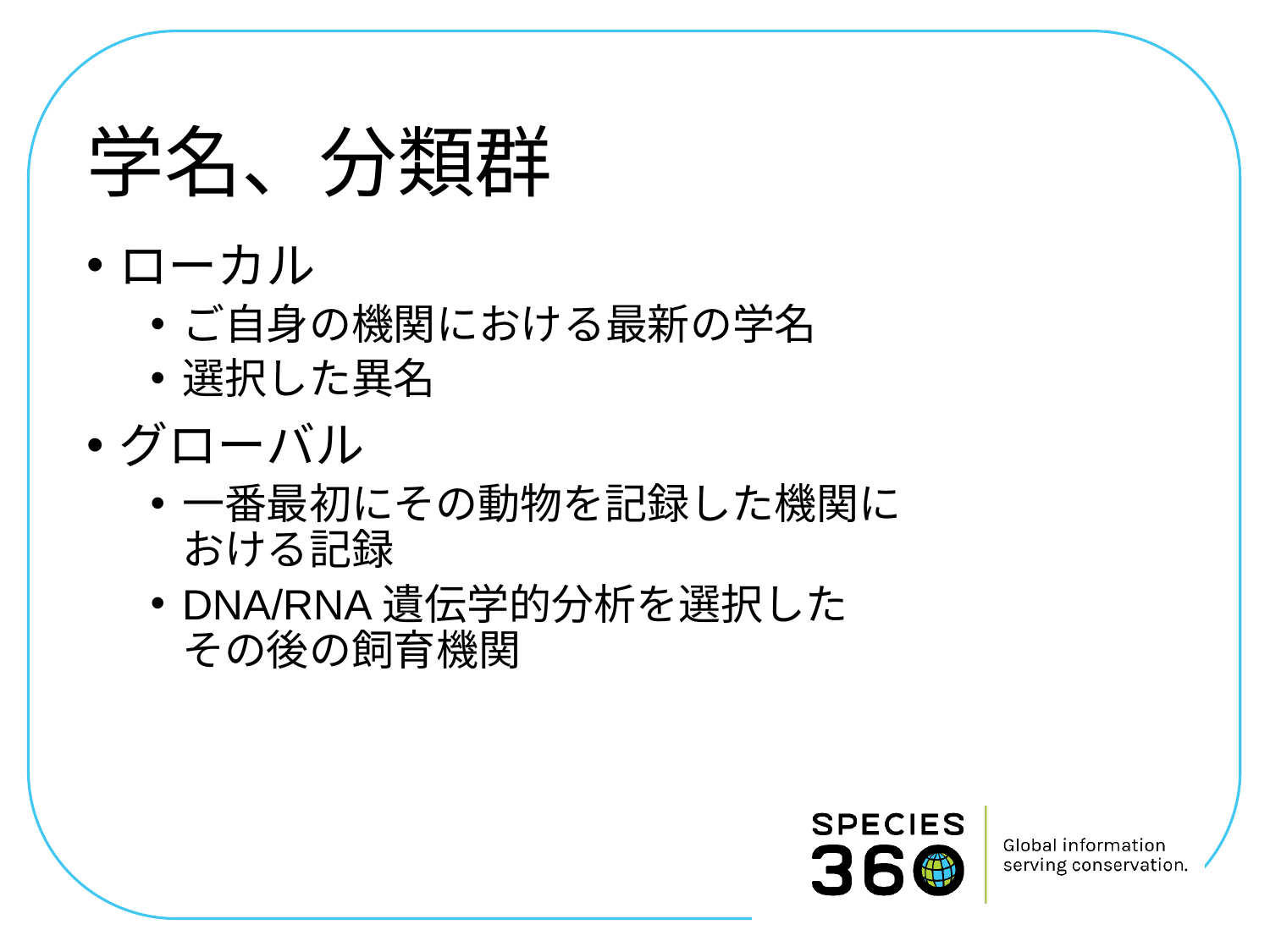

#
学名、分類群
ローカル
ご自身の機関における最新の学名
選択した異名
グローバル
一番最初にその動物を記録した機関に
おける記録
DNA/RNA遺伝学的分析を選択した
その後の飼育機関